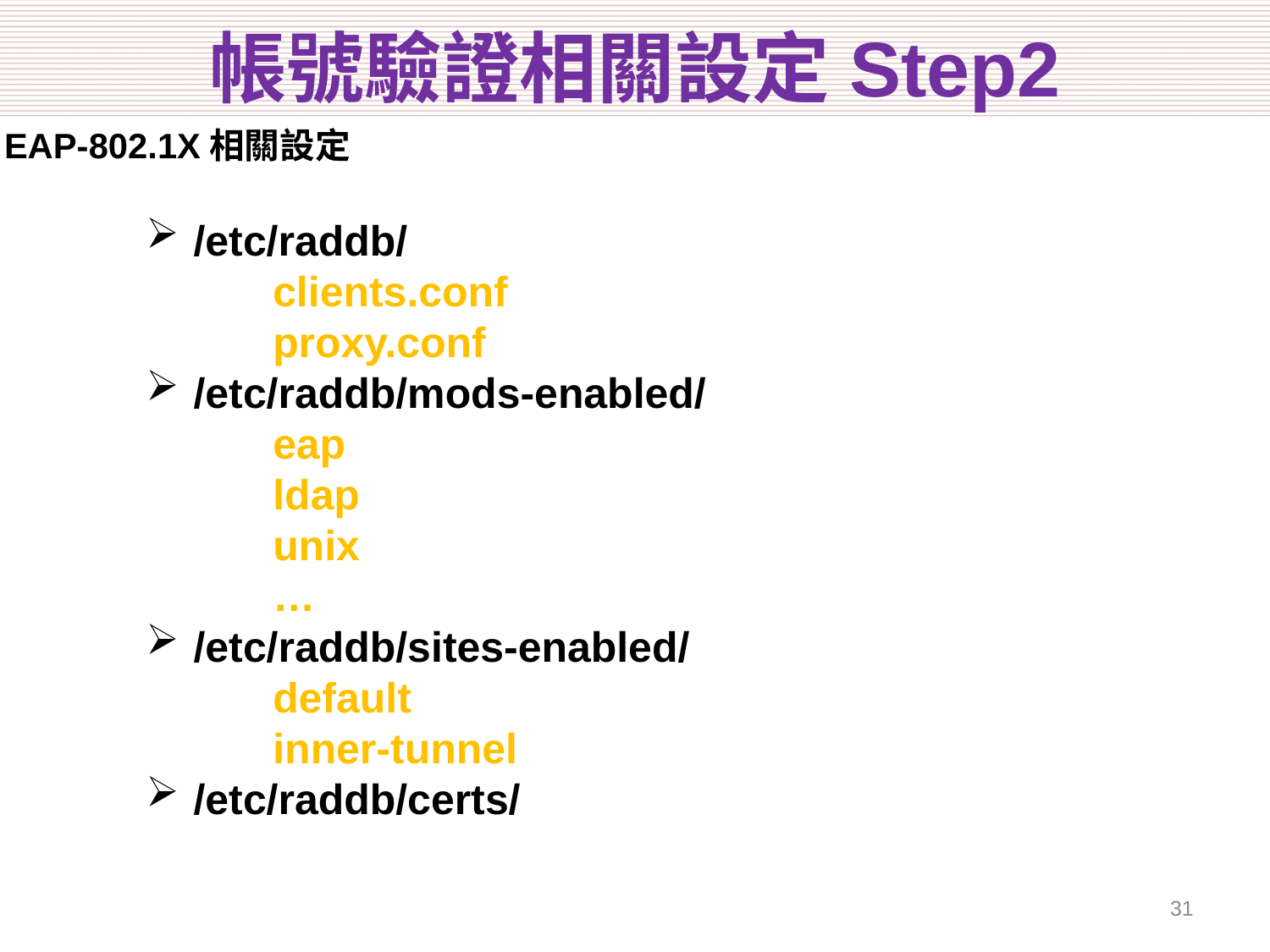

# 帳號驗證相關設定Step2
EAP-802.1X相關設定
/etc/raddb/
	clients.conf
	proxy.conf
/etc/raddb/mods-enabled/
	eap
	ldap
	unix
	…
/etc/raddb/sites-enabled/
	default
	inner-tunnel
/etc/raddb/certs/
31